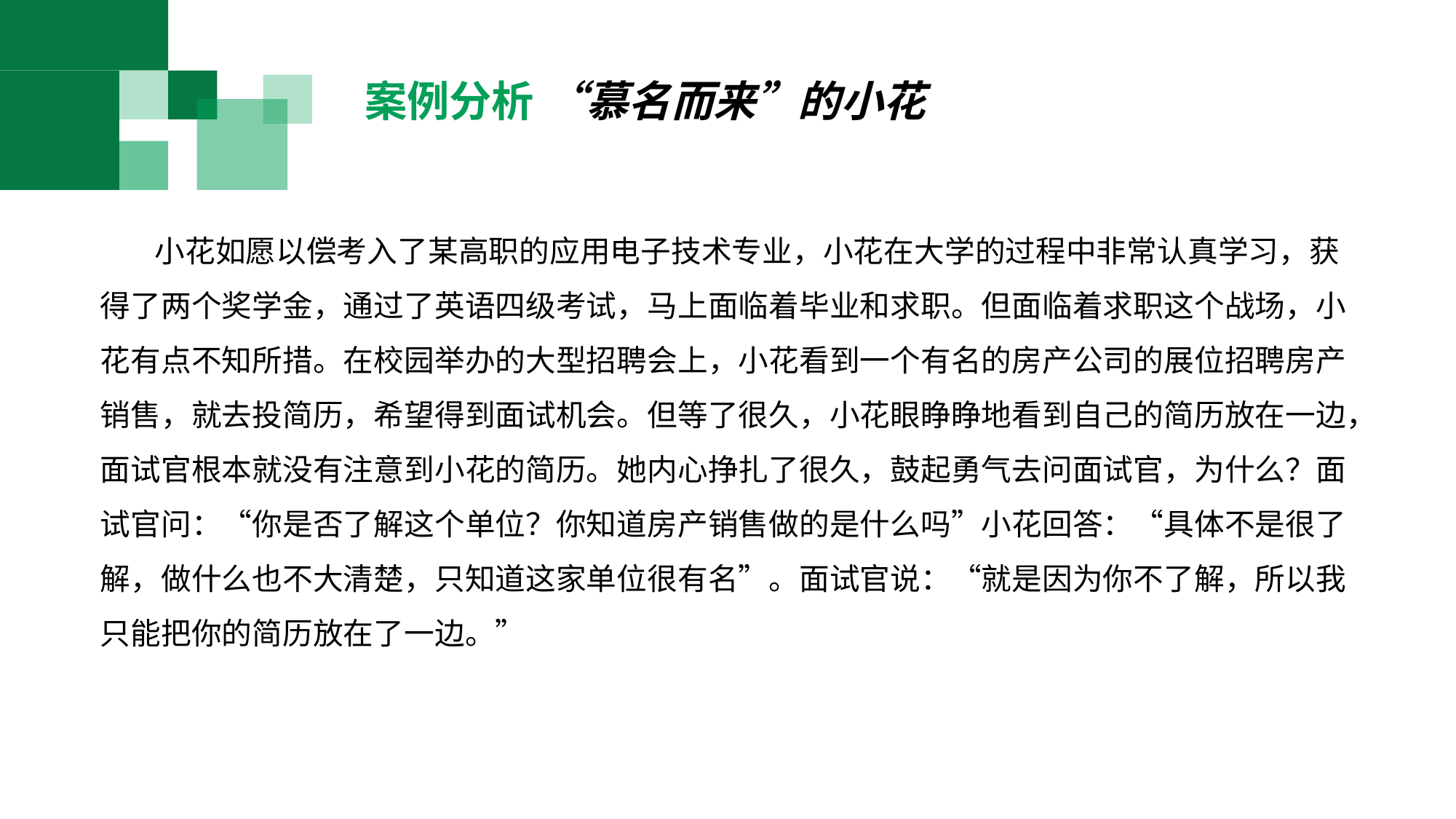

案例分析 “慕名而来”的小花

       小花如愿以偿考入了某高职的应用电子技术专业，小花在大学的过程中非常认真学习，获得了两个奖学金，通过了英语四级考试，马上面临着毕业和求职。但面临着求职这个战场，小花有点不知所措。在校园举办的大型招聘会上，小花看到一个有名的房产公司的展位招聘房产销售，就去投简历，希望得到面试机会。但等了很久，小花眼睁睁地看到自己的简历放在一边，面试官根本就没有注意到小花的简历。她内心挣扎了很久，鼓起勇气去问面试官，为什么？面试官问：“你是否了解这个单位？你知道房产销售做的是什么吗”小花回答：“具体不是很了解，做什么也不大清楚，只知道这家单位很有名”。面试官说：“就是因为你不了解，所以我只能把你的简历放在了一边。”

ADD YOUR
TITLE HERE ADD